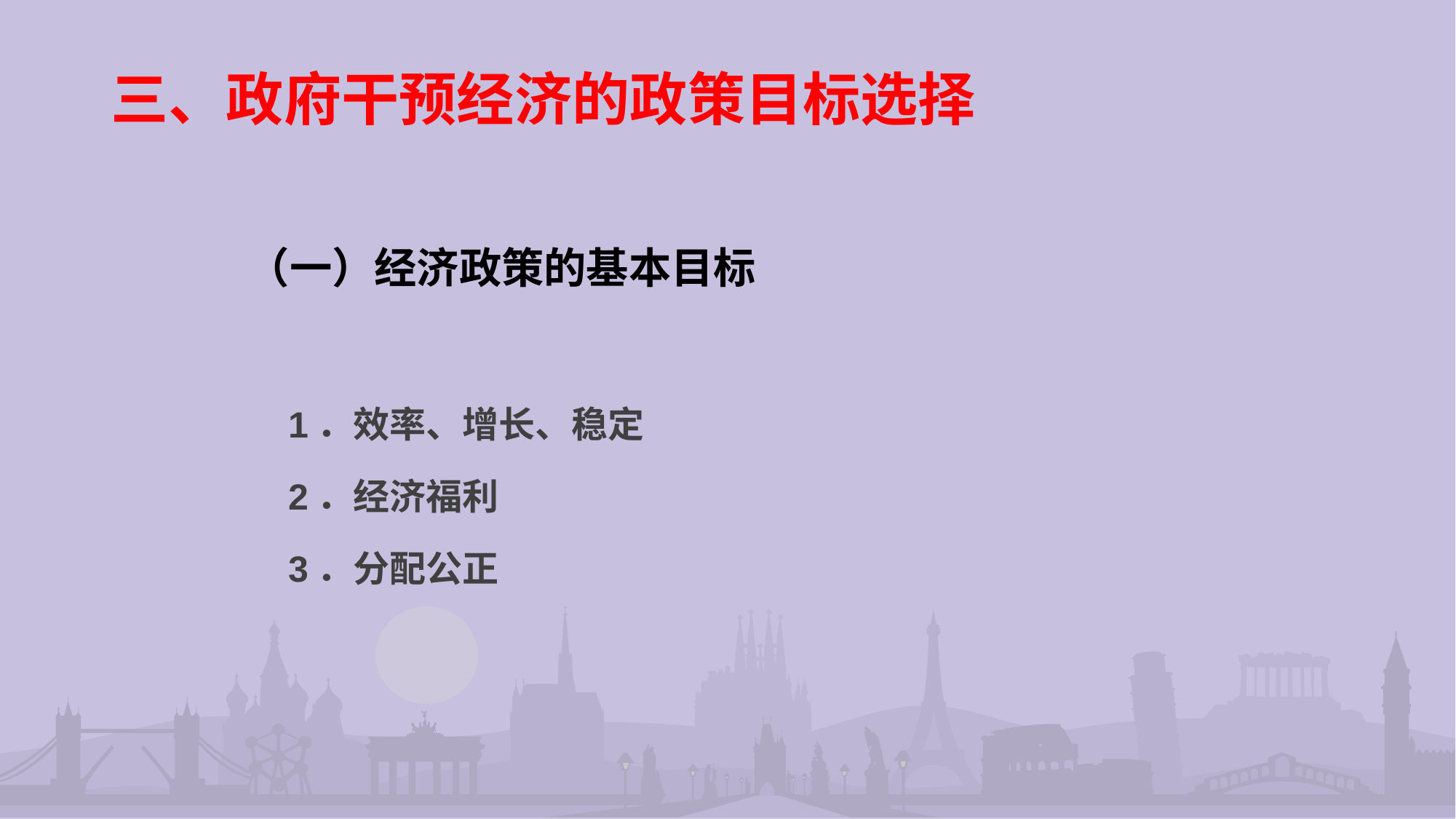

# 三、政府干预经济的政策目标选择
（一）经济政策的基本目标

    1．效率、增长、稳定
    2．经济福利
    3．分配公正